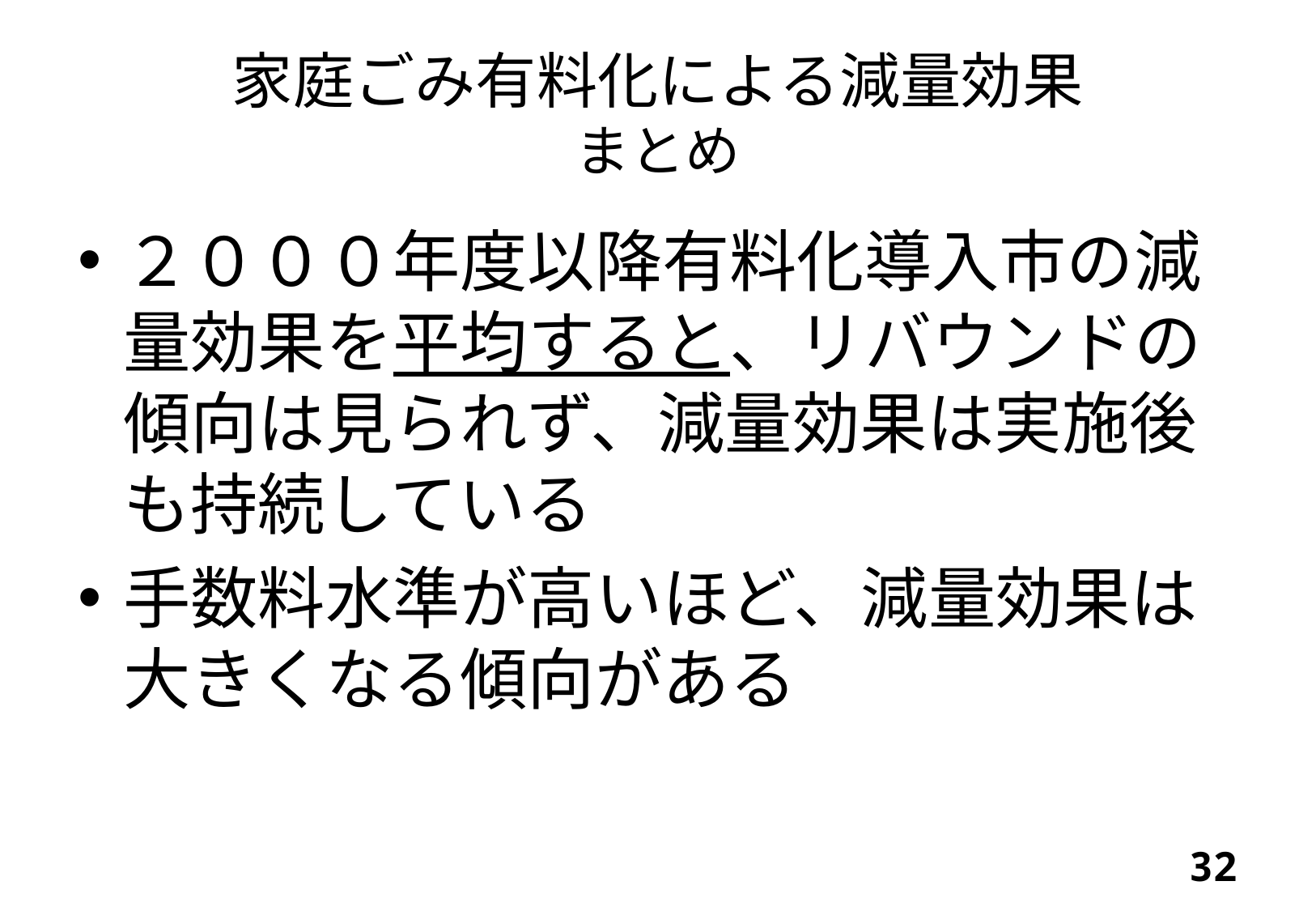

# 家庭ごみ有料化による減量効果 まとめ
２０００年度以降有料化導入市の減量効果を平均すると、リバウンドの傾向は見られず、減量効果は実施後も持続している
手数料水準が高いほど、減量効果は大きくなる傾向がある

32